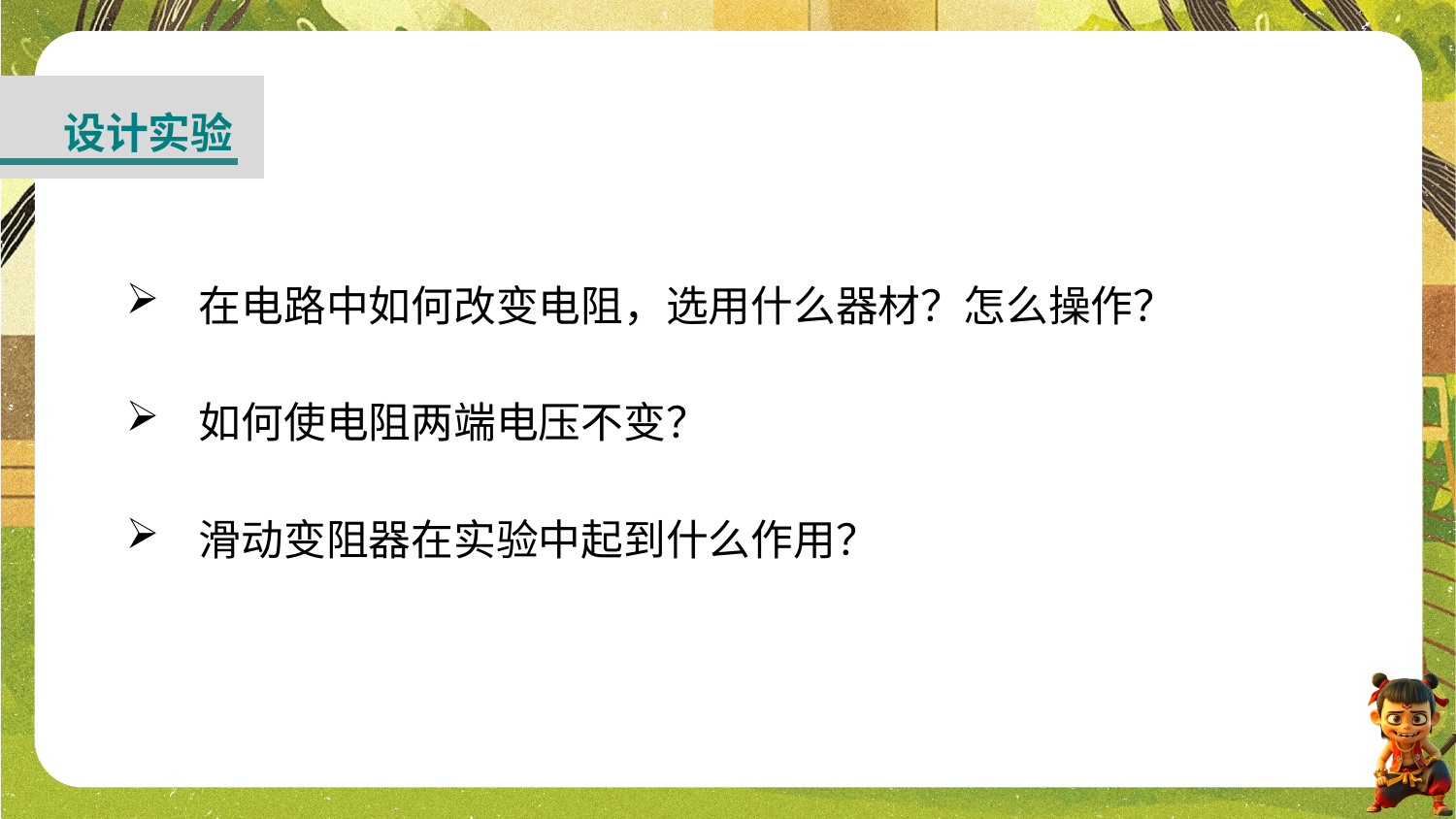

设计实验
在电路中如何改变电阻，选用什么器材？怎么操作？
如何使电阻两端电压不变？
滑动变阻器在实验中起到什么作用？